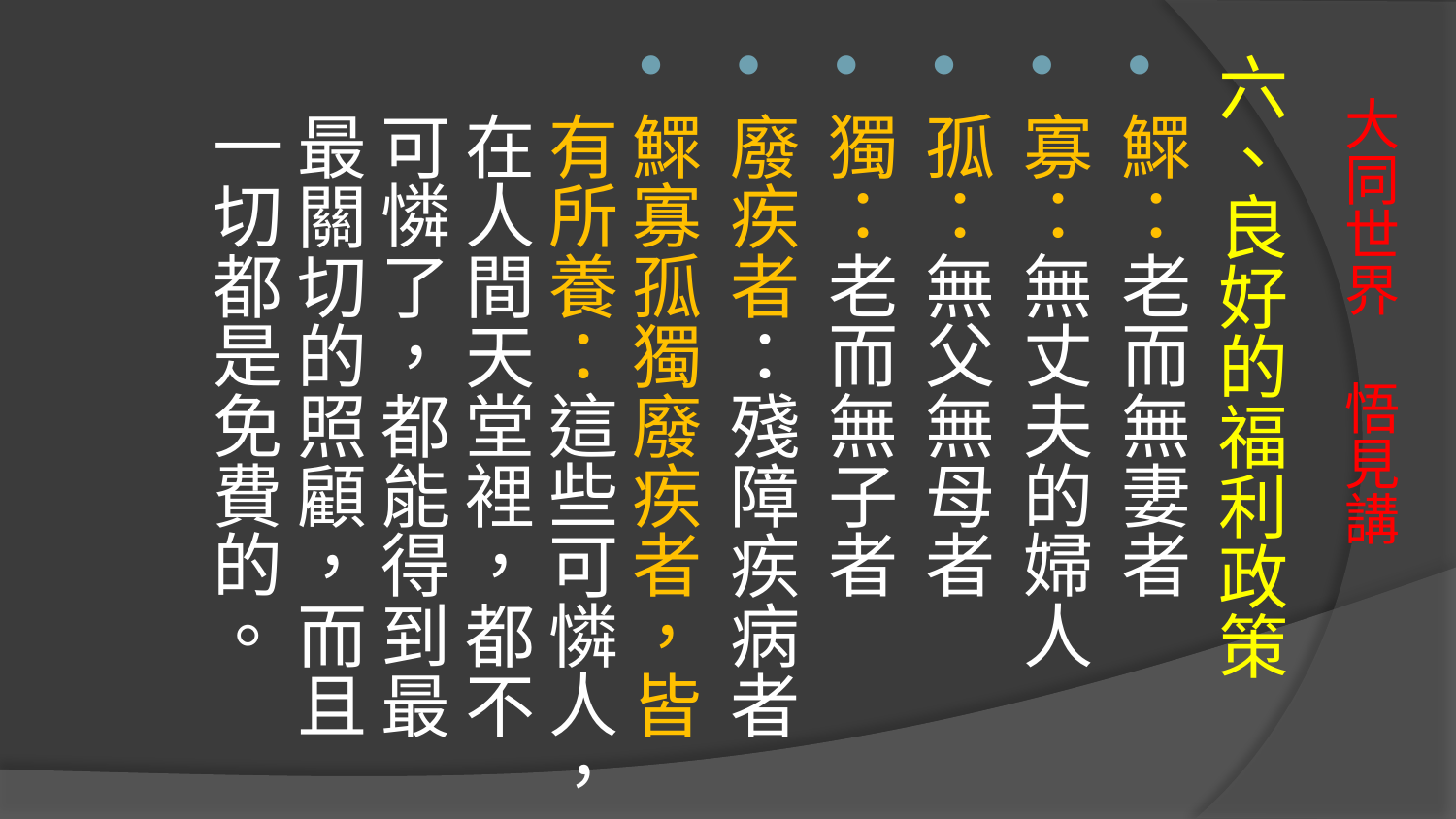

六、良好的福利政策
鰥：老而無妻者
寡：無丈夫的婦人
孤：無父無母者
獨：老而無子者
廢疾者：殘障疾病者
鰥寡孤獨廢疾者，皆有所養：這些可憐人，在人間天堂裡，都不可憐了，都能得到最最關切的照顧，而且一切都是免費的。

# 大同世界     悟見講